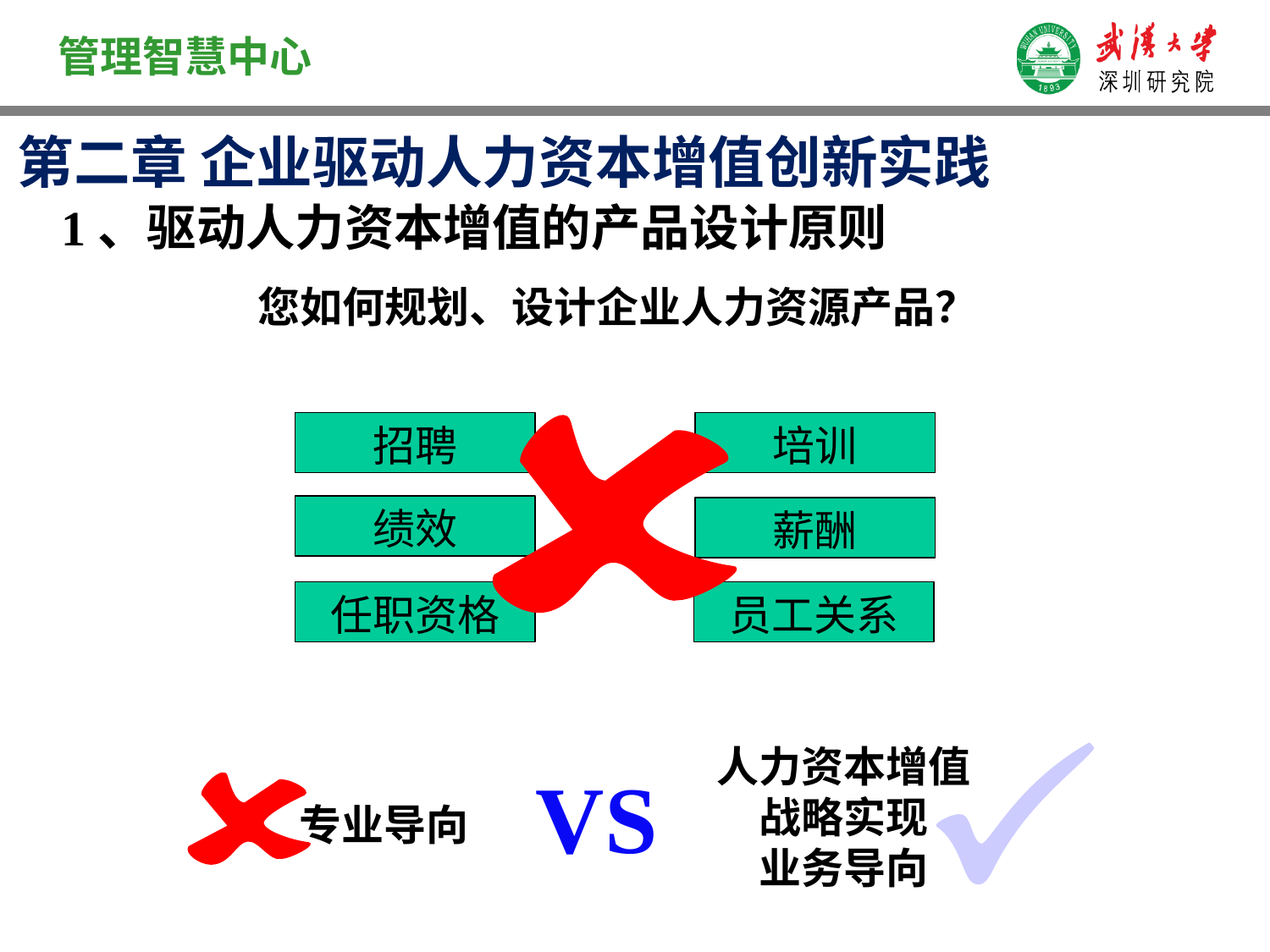

第二章 企业驱动人力资本增值创新实践
# 1、驱动人力资本增值的产品设计原则
您如何规划、设计企业人力资源产品？

招聘
培训
绩效
薪酬
任职资格
员工关系

VS

人力资本增值
战略实现
业务导向
专业导向